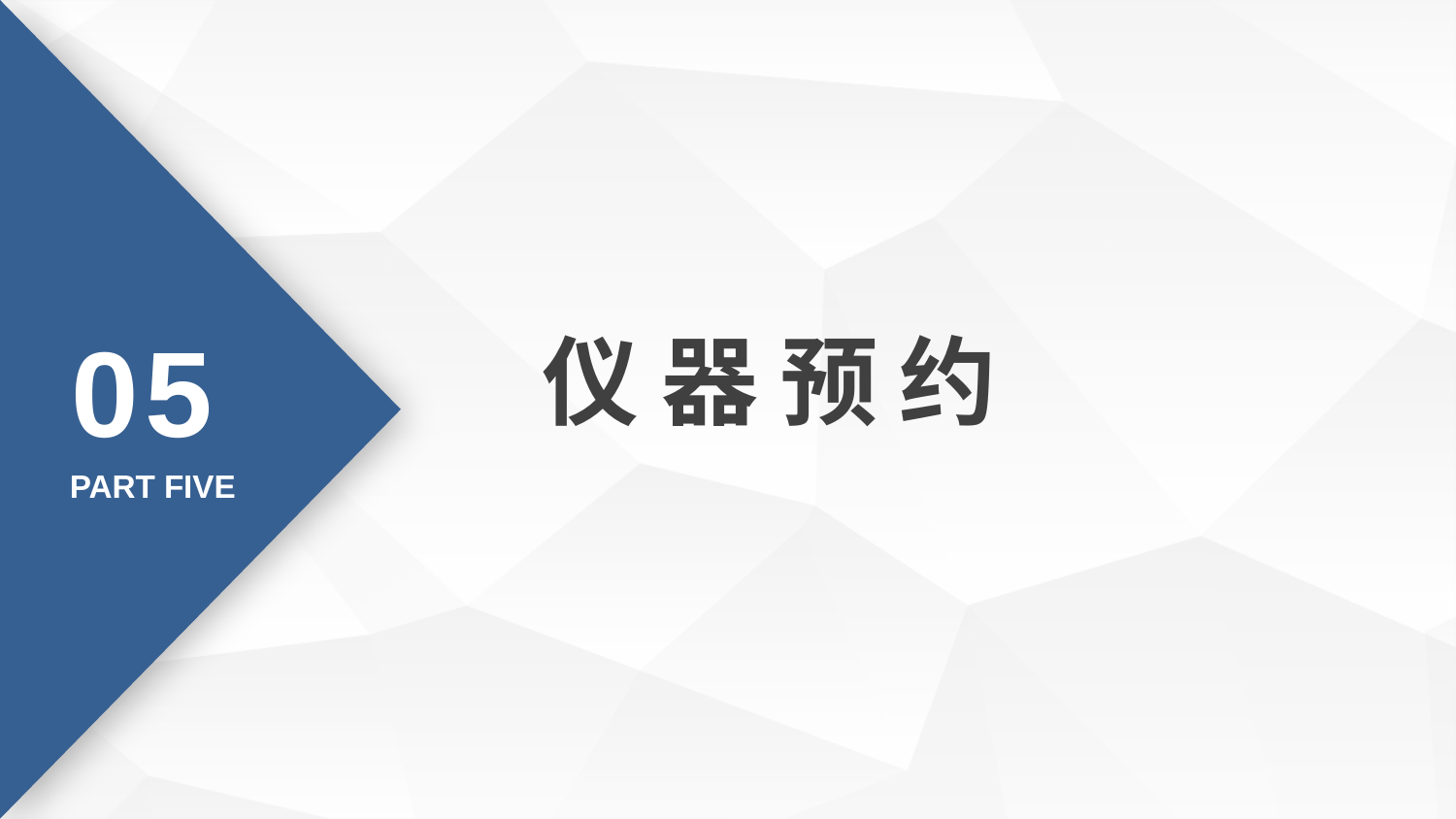

05
仪 器 预 约
PART FIVE